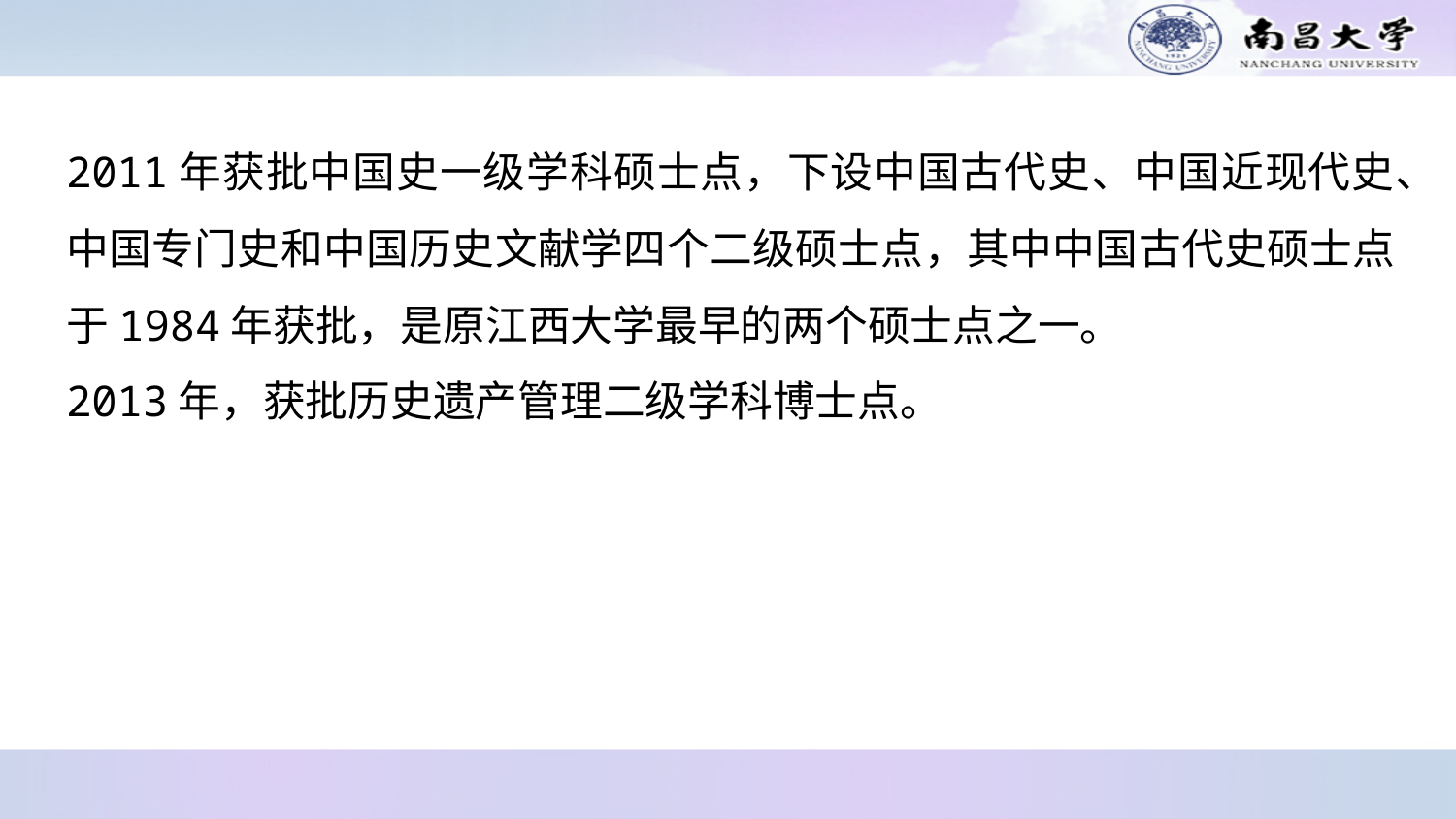

2011年获批中国史一级学科硕士点，下设中国古代史、中国近现代史、中国专门史和中国历史文献学四个二级硕士点，其中中国古代史硕士点于1984年获批，是原江西大学最早的两个硕士点之一。
2013年，获批历史遗产管理二级学科博士点。